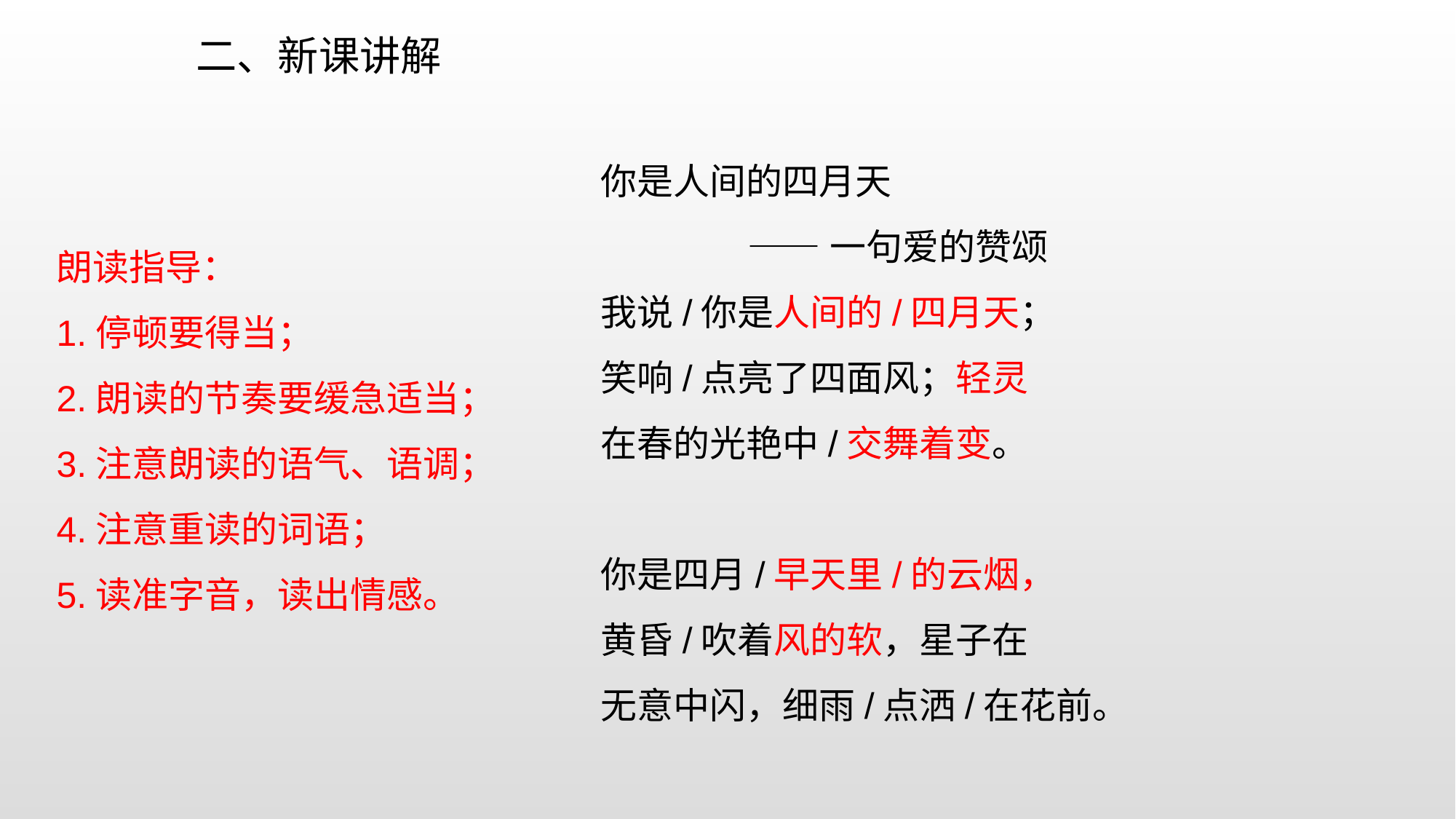

二、新课讲解

你是人间的四月天
                  ——一句爱的赞颂
我说/你是人间的/四月天；
笑响/点亮了四面风；轻灵
在春的光艳中/交舞着变。

你是四月/早天里/的云烟，
黄昏/吹着风的软，星子在
无意中闪，细雨/点洒/在花前。

朗读指导：
1.停顿要得当；
2.朗读的节奏要缓急适当；
3.注意朗读的语气、语调；
4.注意重读的词语；
5.读准字音，读出情感。